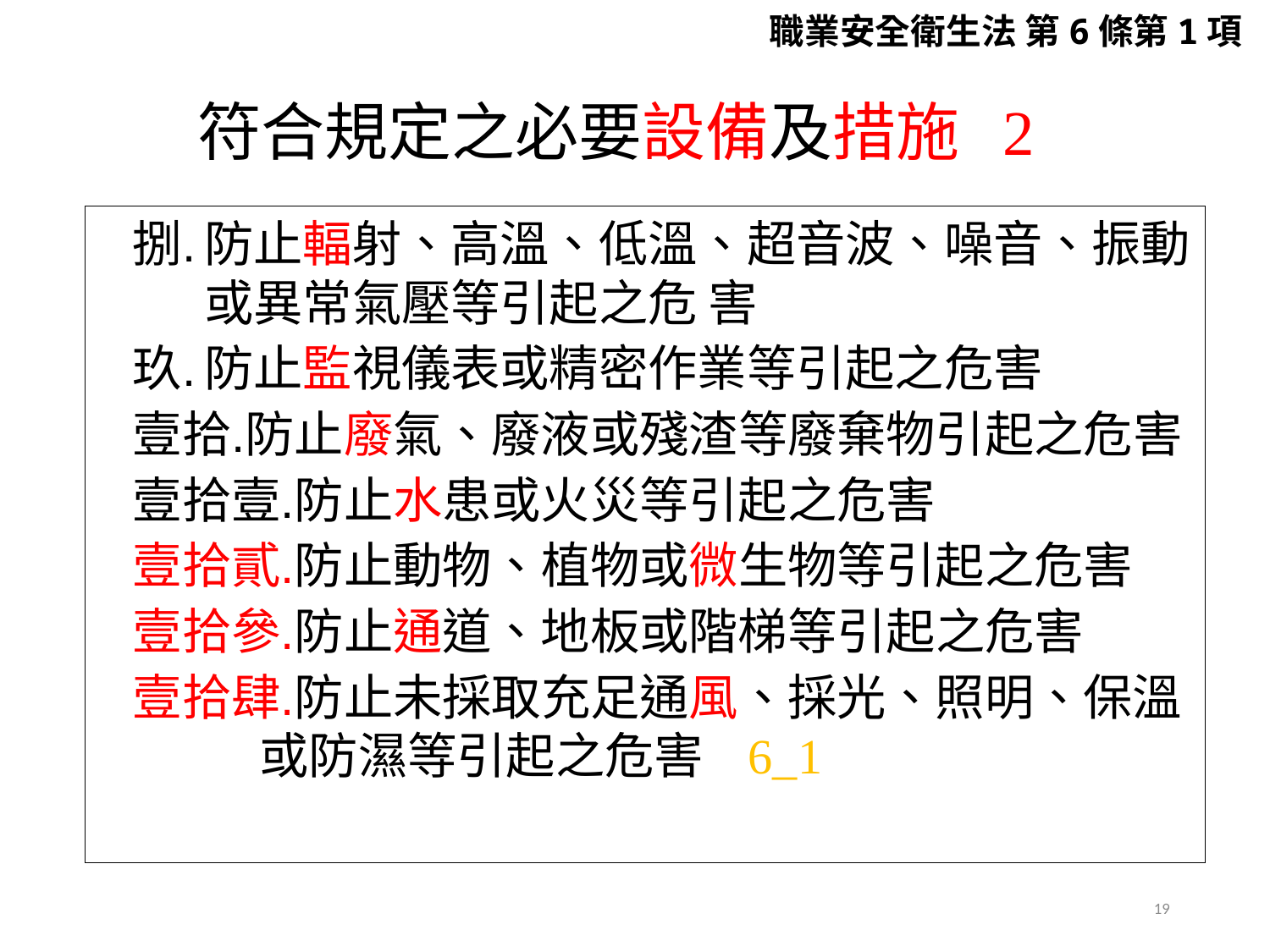

職業安全衛生法 第6條第1項
# 符合規定之必要設備及措施  2
防止輻射、高溫、低溫、超音波、噪音、振動或異常氣壓等引起之危 害
防止監視儀表或精密作業等引起之危害
防止廢氣、廢液或殘渣等廢棄物引起之危害
防止水患或火災等引起之危害
防止動物、植物或微生物等引起之危害
防止通道、地板或階梯等引起之危害
防止未採取充足通風、採光、照明、保溫或防濕等引起之危害   6_1
19